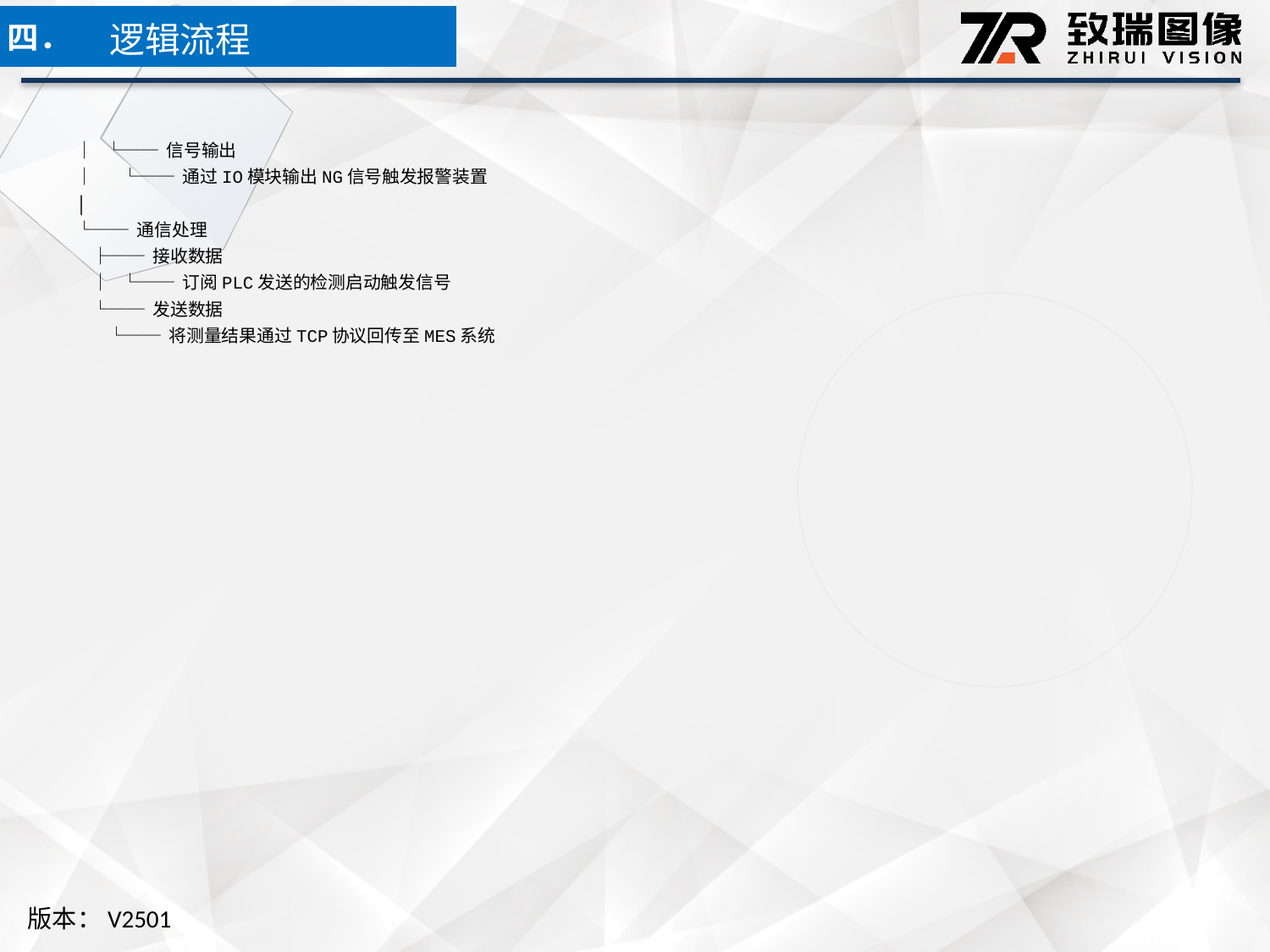

逻辑流程
四．

│   └── 信号输出
│       └── 通过IO模块输出NG信号触发报警装置
│
└── 通信处理
    ├── 接收数据
    │   └── 订阅PLC发送的检测启动触发信号
    └── 发送数据
        └── 将测量结果通过TCP协议回传至MES系统